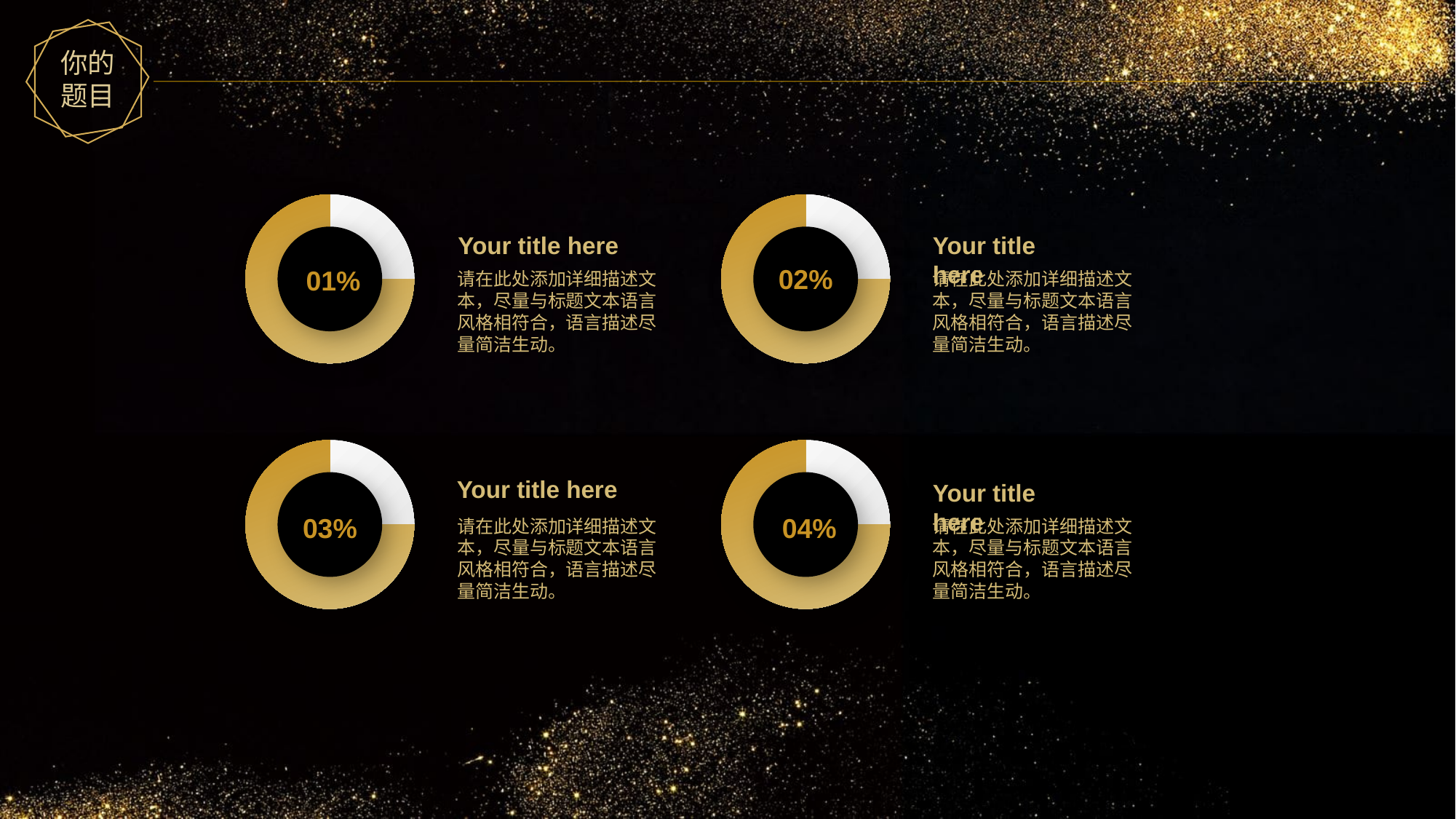

Your title here
请在此处添加详细描述文本，尽量与标题文本语言风格相符合，语言描述尽量简洁生动。
Your title here
请在此处添加详细描述文本，尽量与标题文本语言风格相符合，语言描述尽量简洁生动。

02%
01%

Your title here
请在此处添加详细描述文本，尽量与标题文本语言风格相符合，语言描述尽量简洁生动。
Your title here
请在此处添加详细描述文本，尽量与标题文本语言风格相符合，语言描述尽量简洁生动。

04%
03%